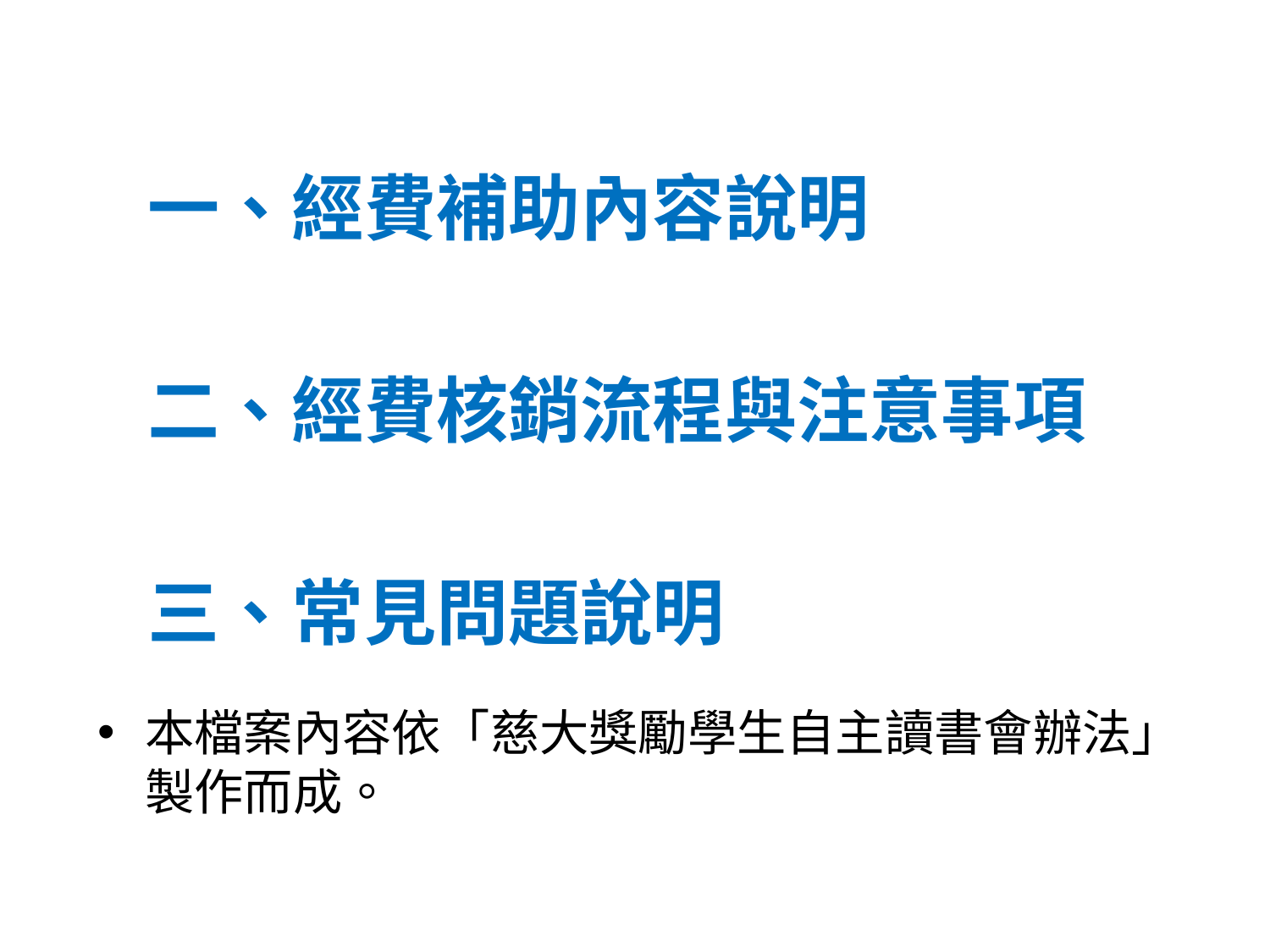

一、經費補助內容說明

二、經費核銷流程與注意事項

三、常見問題說明
本檔案內容依「慈大獎勵學生自主讀書會辦法」製作而成。